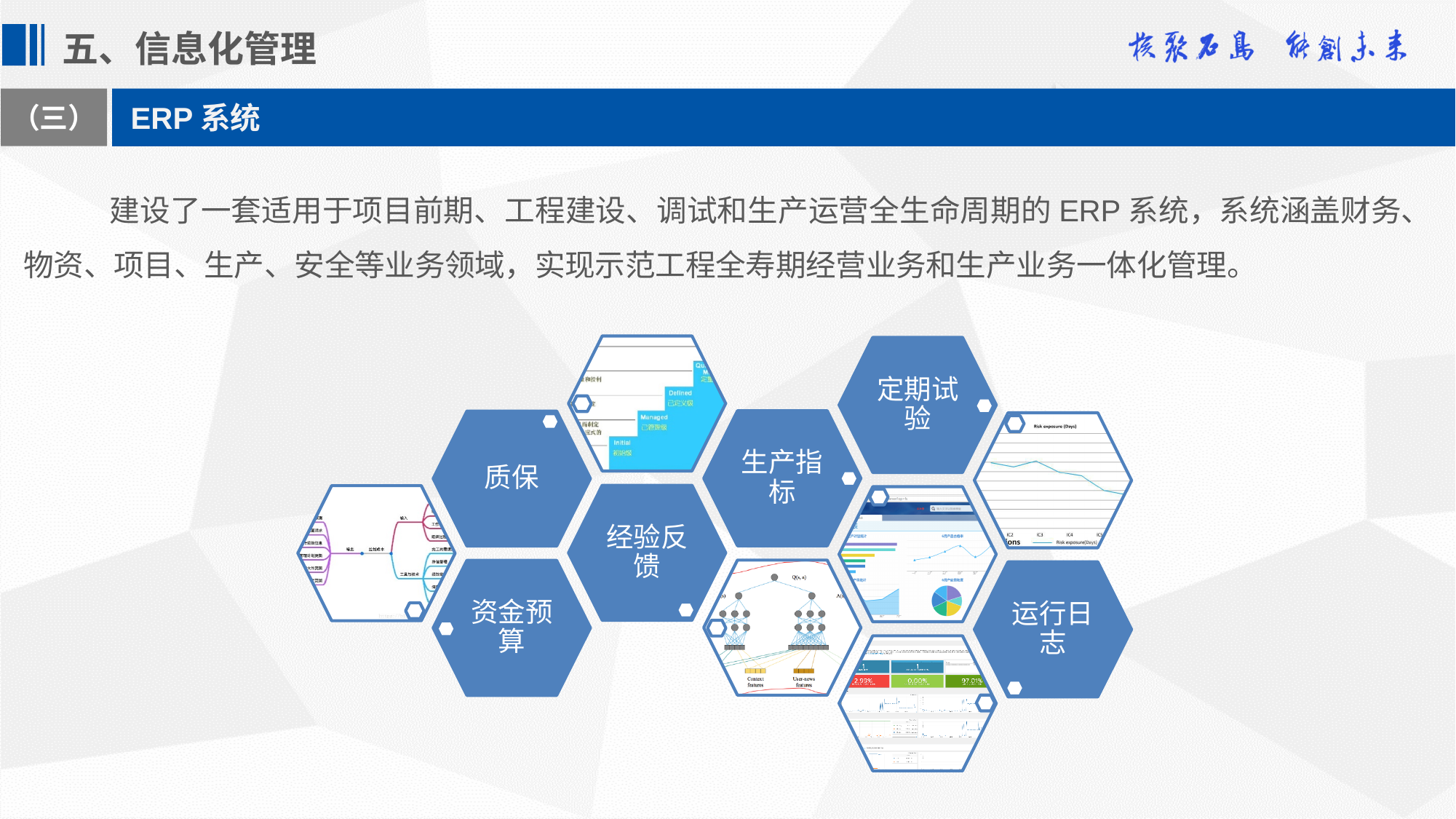

五、信息化管理

（三）
ERP系统
建设了一套适用于项目前期、工程建设、调试和生产运营全生命周期的ERP系统，系统涵盖财务、物资、项目、生产、安全等业务领域，实现示范工程全寿期经营业务和生产业务一体化管理。
资金预算
经验反馈
质保
生产指标
定期试验
运行日志